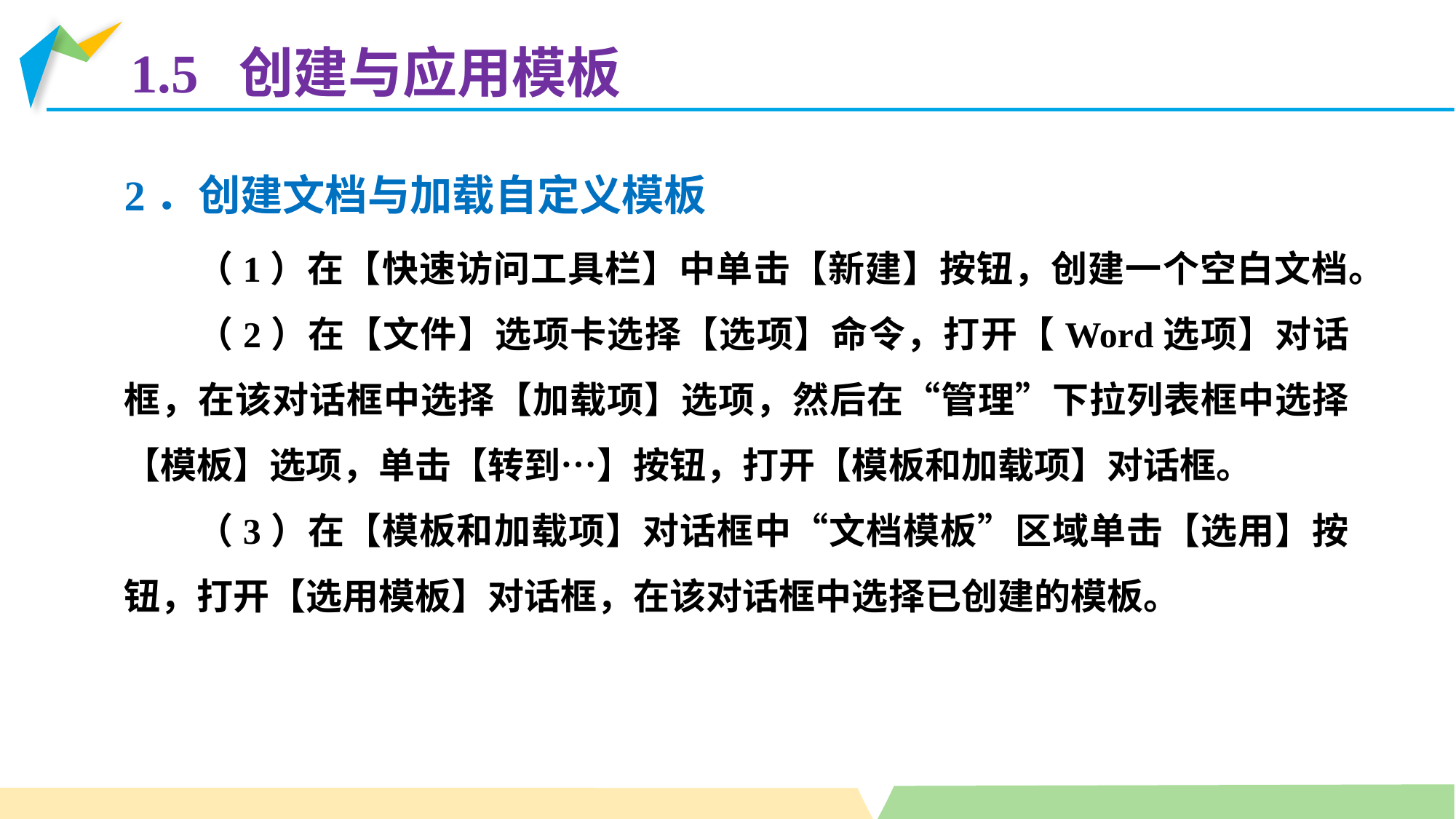

1.5  创建与应用模板
2．创建文档与加载自定义模板
（1）在【快速访问工具栏】中单击【新建】按钮，创建一个空白文档。
（2）在【文件】选项卡选择【选项】命令，打开【Word选项】对话框，在该对话框中选择【加载项】选项，然后在“管理”下拉列表框中选择【模板】选项，单击【转到…】按钮，打开【模板和加载项】对话框。
（3）在【模板和加载项】对话框中“文档模板”区域单击【选用】按钮，打开【选用模板】对话框，在该对话框中选择已创建的模板。